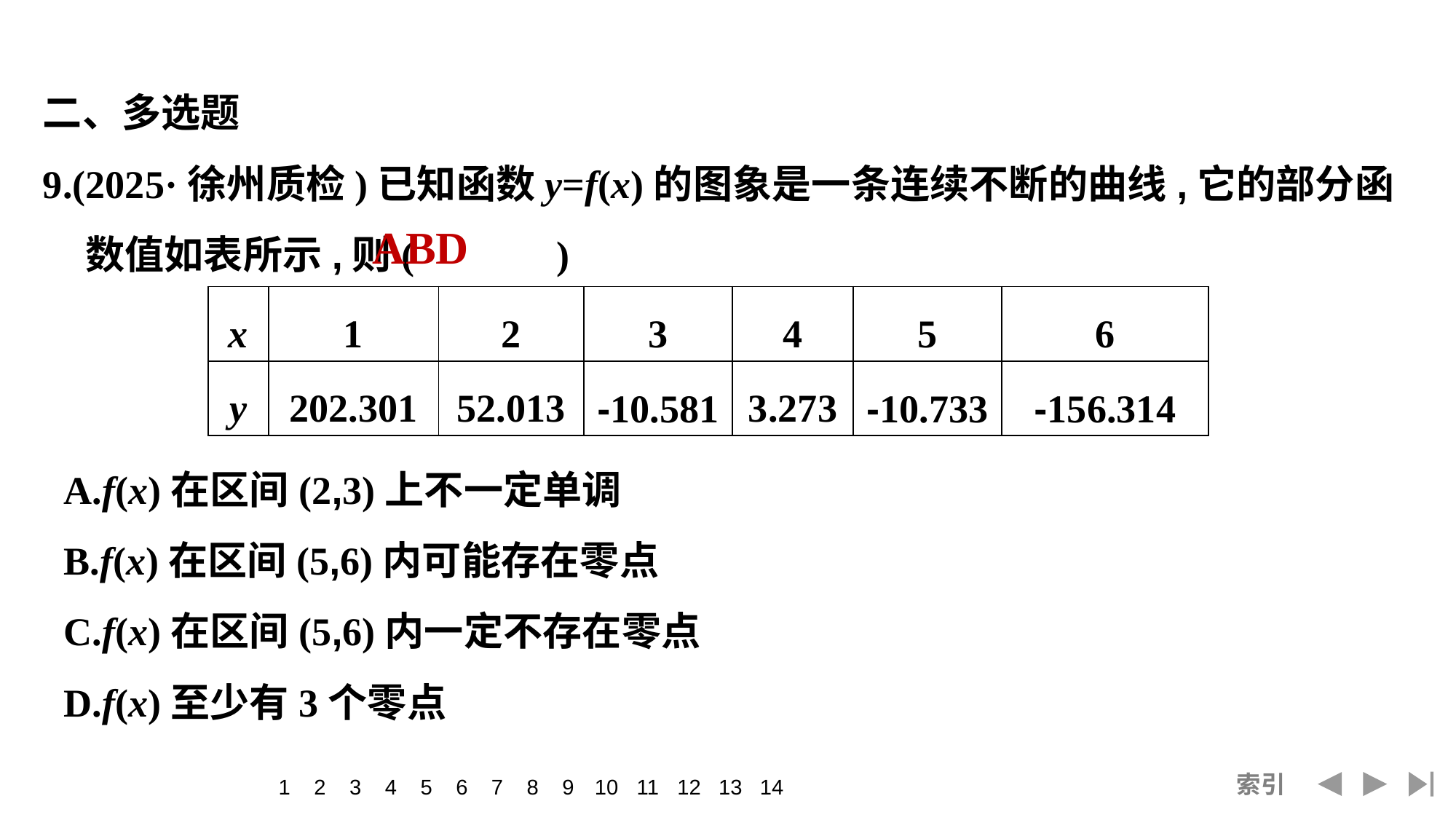

二、多选题
9.(2025·徐州质检)已知函数y=f(x)的图象是一条连续不断的曲线,它的部分函数值如表所示,则(　     　)
ABD
| x | 1 | 2 | 3 | 4 | 5 | 6 |
| --- | --- | --- | --- | --- | --- | --- |
| y | 202.301 | 52.013 | -10.581 | 3.273 | -10.733 | -156.314 |
A.f(x)在区间(2,3)上不一定单调
B.f(x)在区间(5,6)内可能存在零点
C.f(x)在区间(5,6)内一定不存在零点
D.f(x)至少有3个零点